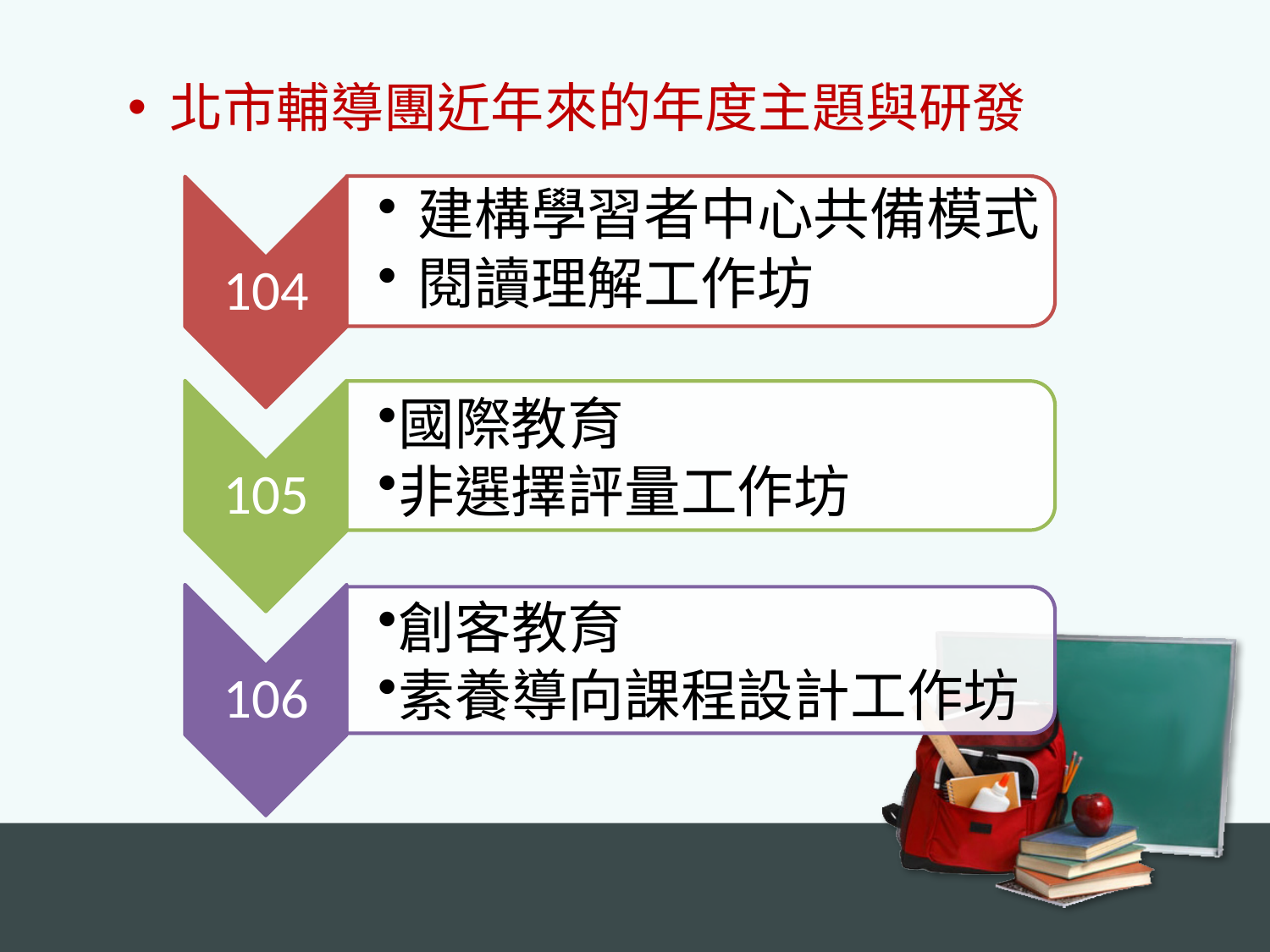

北市輔導團近年來的年度主題與研發
104
建構學習者中心共備模式
閱讀理解工作坊
105
國際教育
非選擇評量工作坊
106
創客教育
素養導向課程設計工作坊